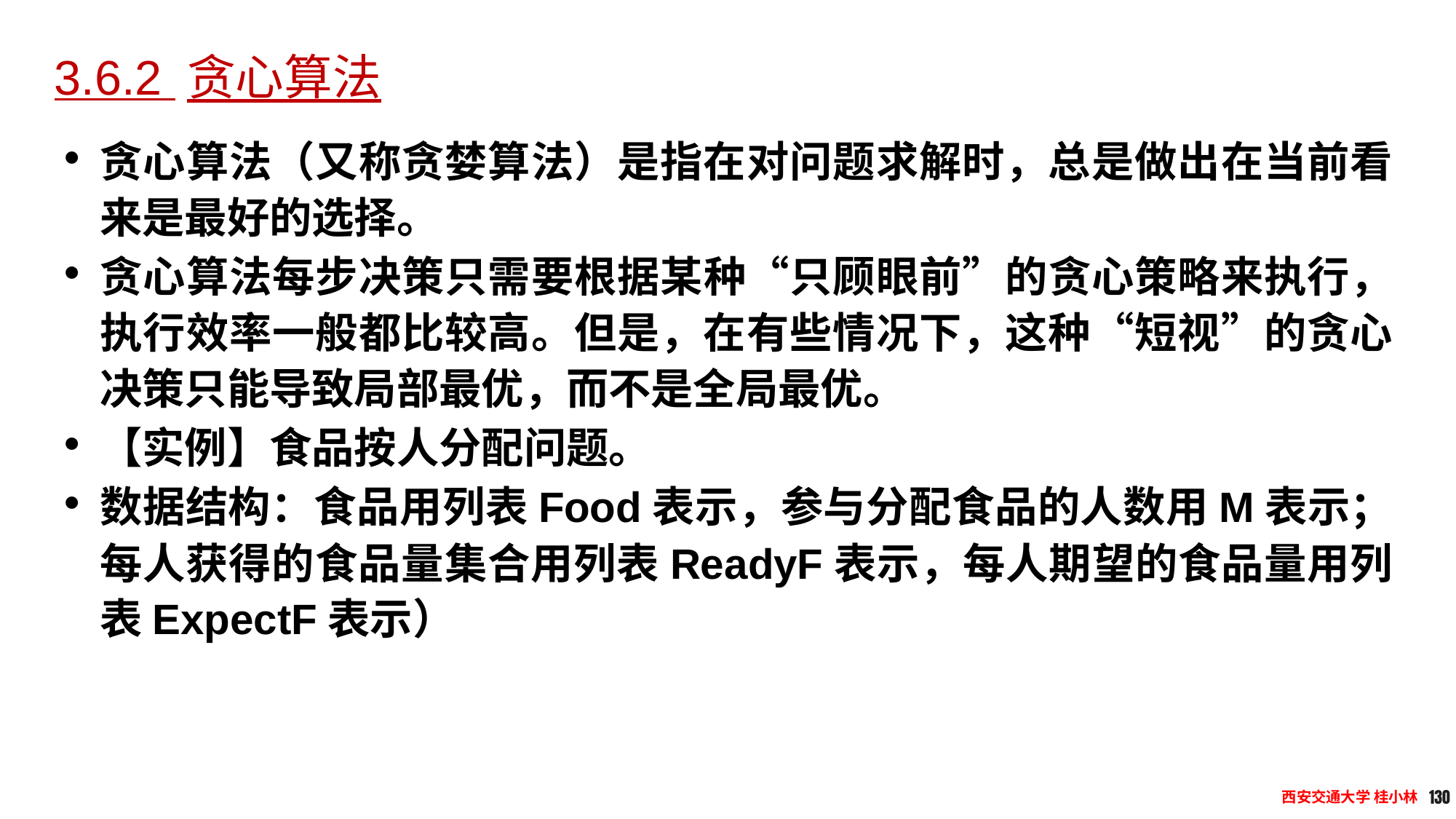

# 3.6.2 贪心算法
贪心算法（又称贪婪算法）是指在对问题求解时，总是做出在当前看来是最好的选择。
贪心算法每步决策只需要根据某种“只顾眼前”的贪心策略来执行，执行效率一般都比较高。但是，在有些情况下，这种“短视”的贪心决策只能导致局部最优，而不是全局最优。
【实例】食品按人分配问题。
数据结构：食品用列表Food表示，参与分配食品的人数用M表示；每人获得的食品量集合用列表ReadyF表示，每人期望的食品量用列表ExpectF表示）